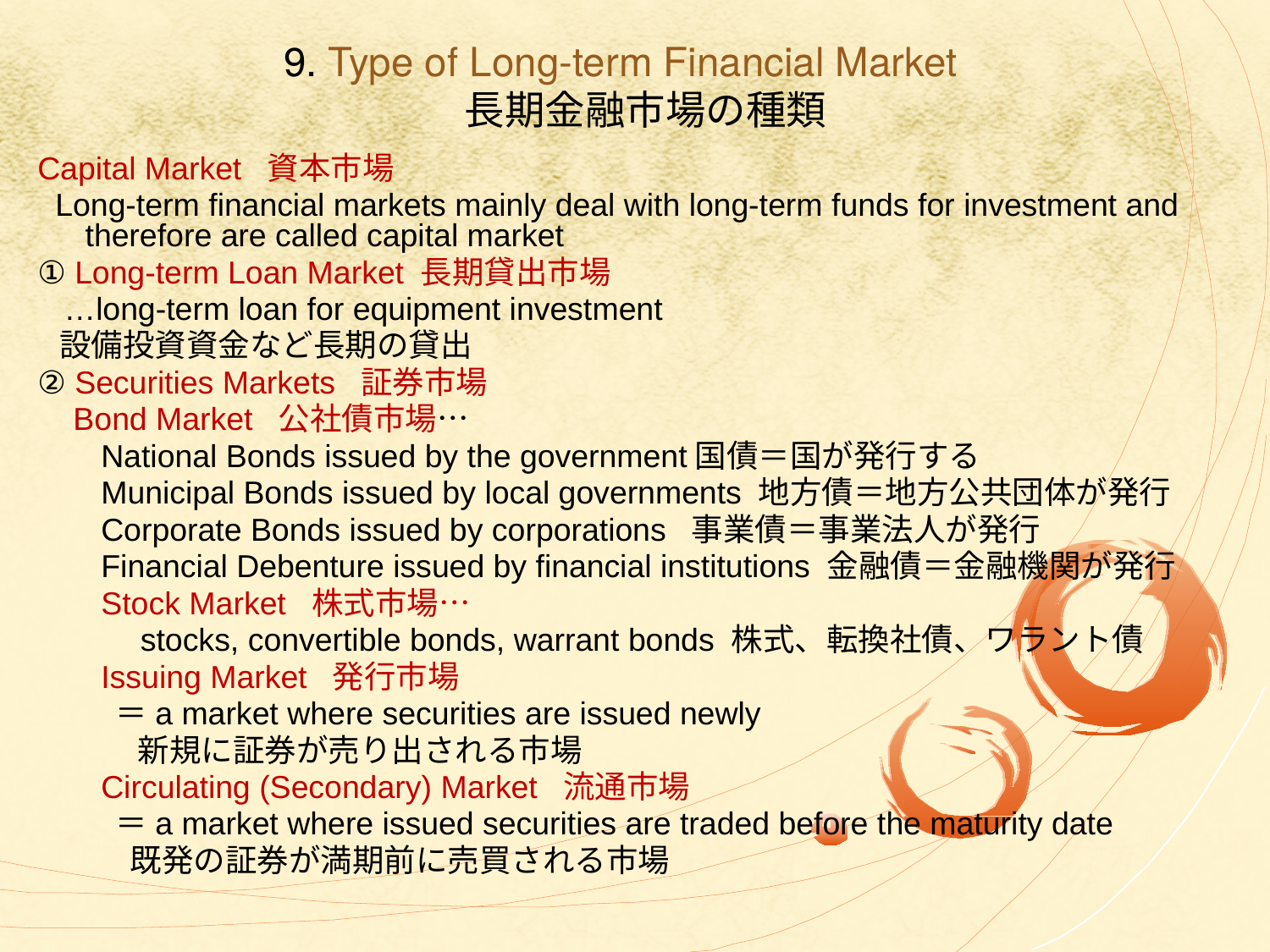

# 9. Type of Long-term Financial Market　 長期金融市場の種類
Capital Market  資本市場
  Long-term financial markets mainly deal with long-term funds for investment and therefore are called capital market
① Long-term Loan Market 長期貸出市場
   …long-term loan for equipment investment
  設備投資資金など長期の貸出
② Securities Markets  証券市場
    Bond Market  公社債市場…
National Bonds issued by the government国債＝国が発行する
Municipal Bonds issued by local governments 地方債＝地方公共団体が発行
Corporate Bonds issued by corporations  事業債＝事業法人が発行
Financial Debenture issued by financial institutions 金融債＝金融機関が発行
Stock Market  株式市場…
　stocks, convertible bonds, warrant bonds 株式、転換社債、ワラント債
Issuing Market  発行市場
 ＝a market where securities are issued newly
    新規に証券が売り出される市場
Circulating (Secondary) Market  流通市場
 ＝a market where issued securities are traded before the maturity date
   既発の証券が満期前に売買される市場